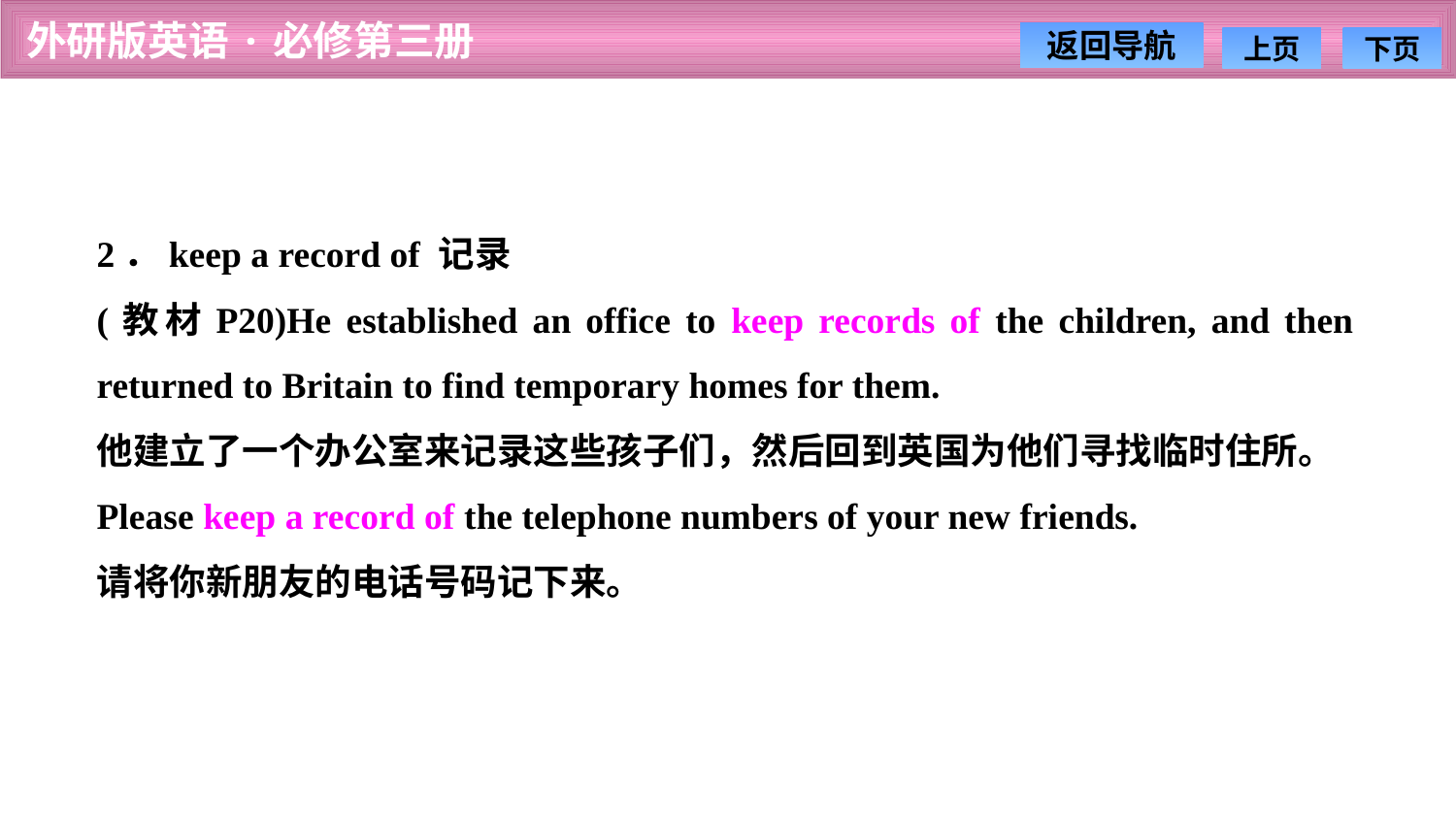

2．keep a record of 记录
(教材P20)He established an office to keep records of the children, and then returned to Britain to find temporary homes for them.
他建立了一个办公室来记录这些孩子们，然后回到英国为他们寻找临时住所。
Please keep a record of the telephone numbers of your new friends.
请将你新朋友的电话号码记下来。